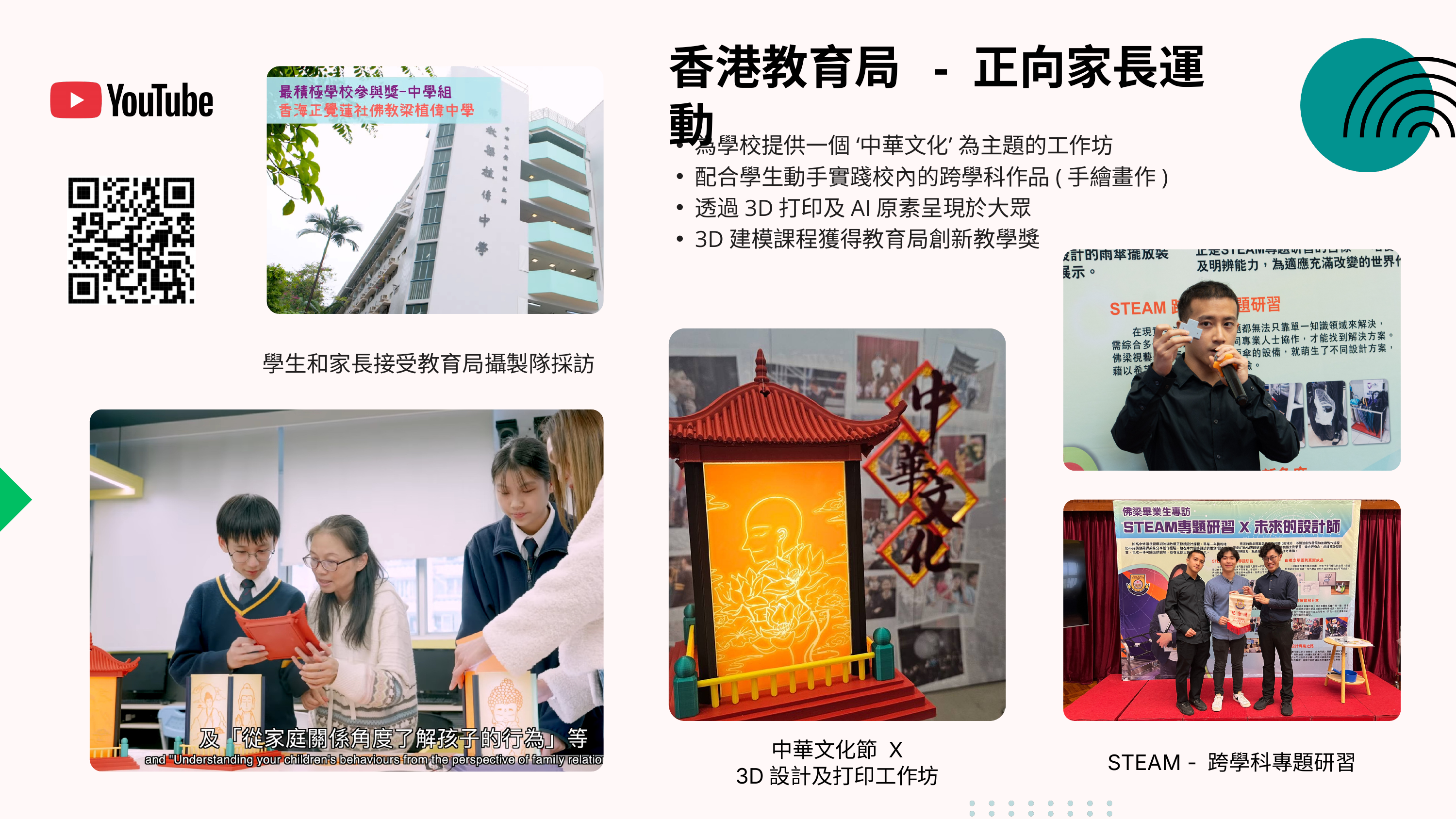

香港教育局  - 正向家長運動

為學校提供一個 ‘中華文化’ 為主題的工作坊
配合學生動手實踐校內的跨學科作品(手繪畫作)
透過3D打印及AI原素呈現於大眾
3D建模課程獲得教育局創新教學獎

學生和家長接受教育局攝製隊採訪

中華文化節 X
3D設計及打印工作坊
STEAM - 跨學科專題研習